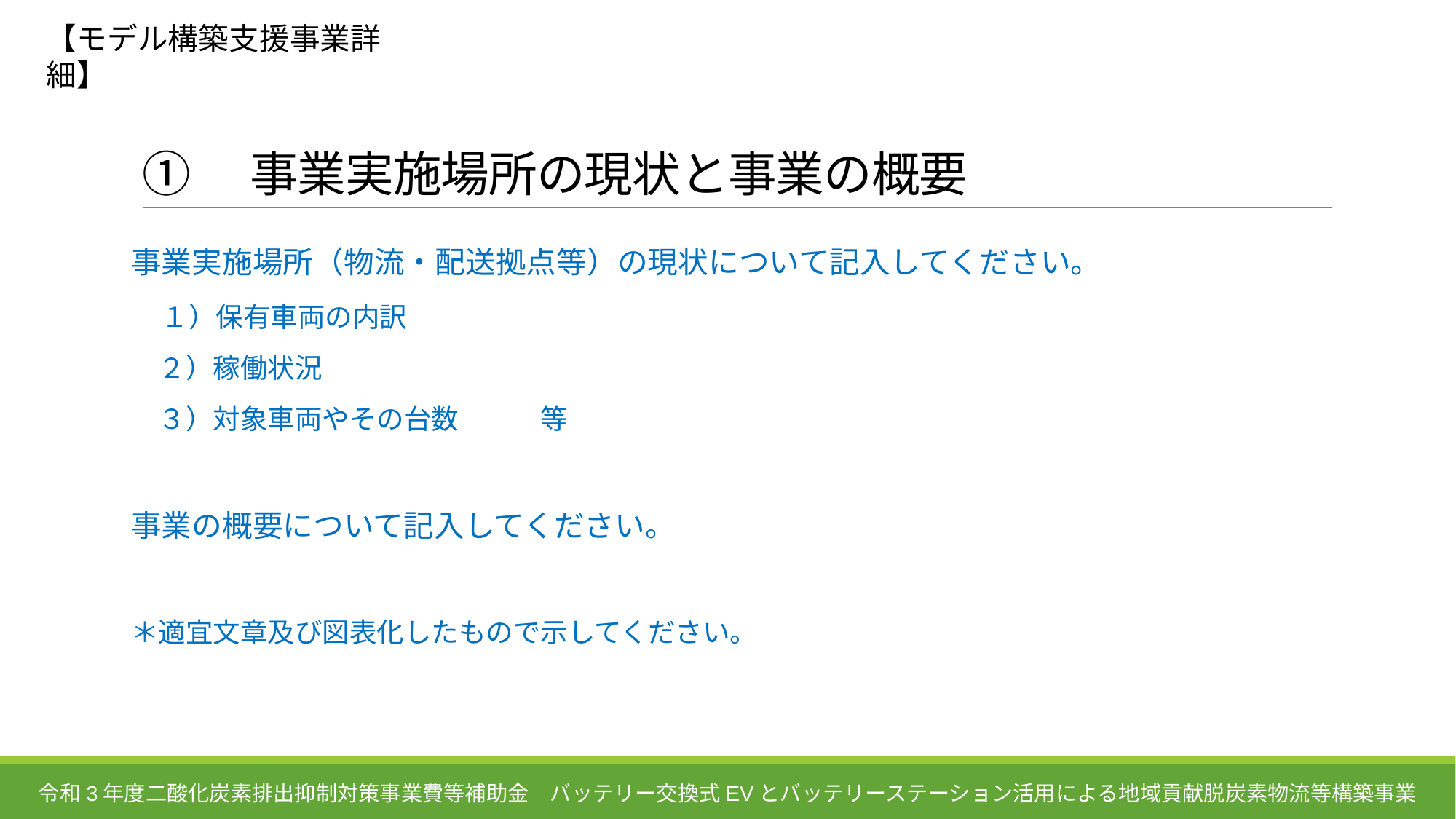

【モデル構築支援事業詳細】
# ①　事業実施場所の現状と事業の概要
事業実施場所（物流・配送拠点等）の現状について記入してください。
　１）保有車両の内訳
　２）稼働状況
　３）対象車両やその台数　　　等

事業の概要について記入してください。

＊適宜文章及び図表化したもので示してください。

令和3年度二酸化炭素排出抑制対策事業費等補助金　バッテリー交換式EVとバッテリーステーション活用による地域貢献脱炭素物流等構築事業